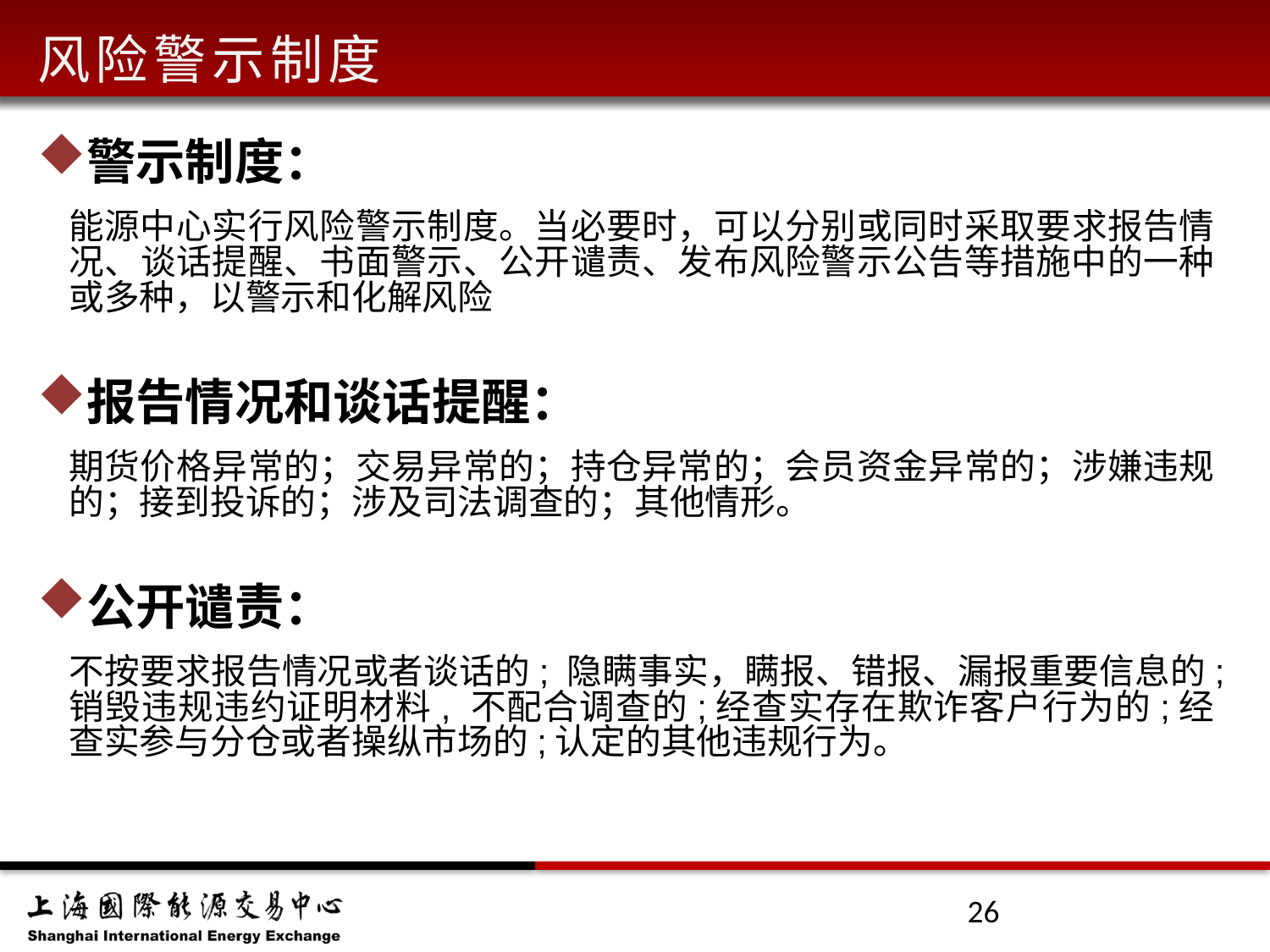

风险警示制度
警示制度：
能源中心实行风险警示制度。当必要时，可以分别或同时采取要求报告情况、谈话提醒、书面警示、公开谴责、发布风险警示公告等措施中的一种或多种，以警示和化解风险

报告情况和谈话提醒：
期货价格异常的；交易异常的；持仓异常的；会员资金异常的；涉嫌违规的；接到投诉的；涉及司法调查的；其他情形。

公开谴责：
不按要求报告情况或者谈话的; 隐瞒事实，瞒报、错报、漏报重要信息的;销毁违规违约证明材料, 不配合调查的;经查实存在欺诈客户行为的;经查实参与分仓或者操纵市场的;认定的其他违规行为。

26